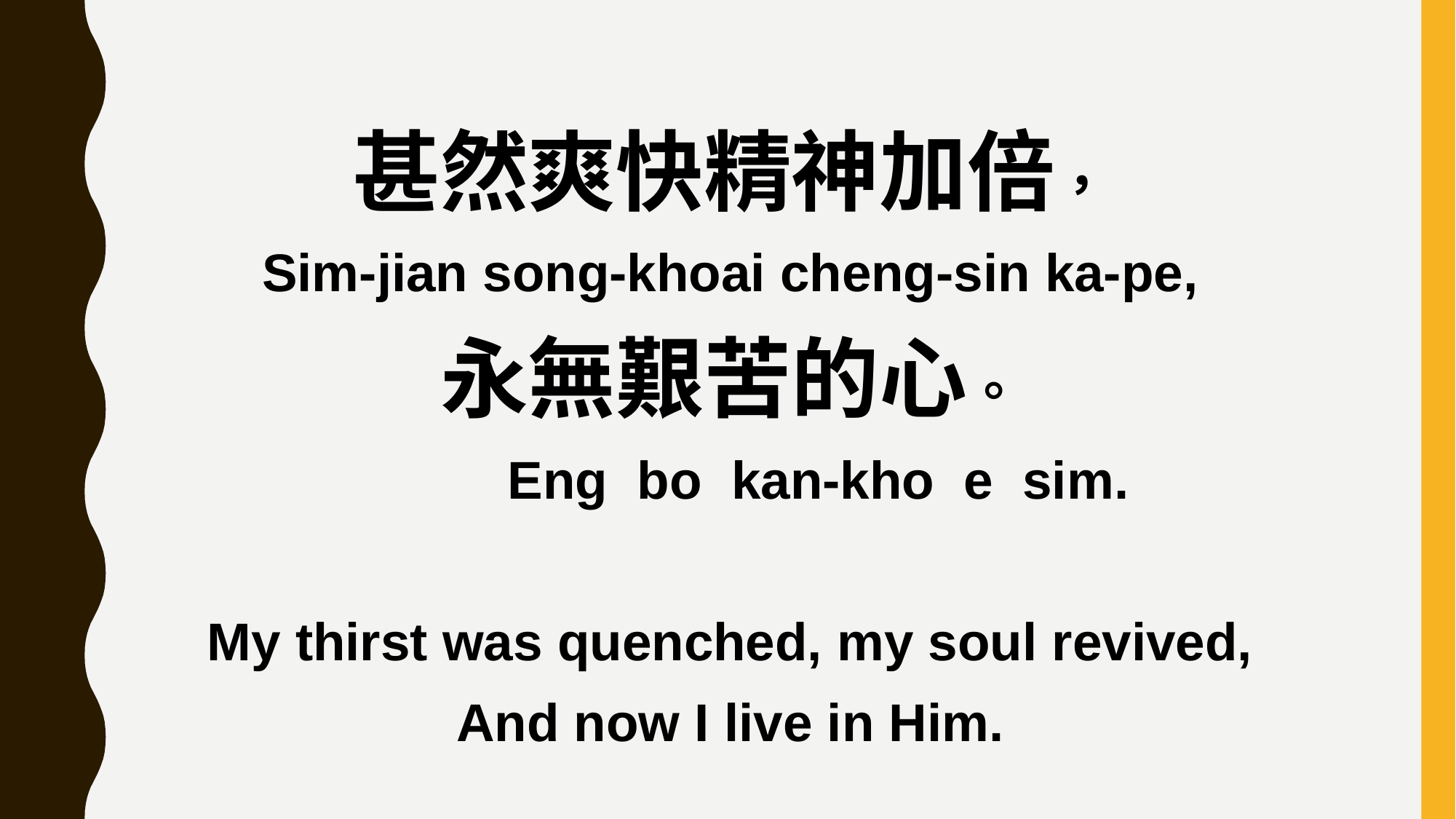

甚然爽快精神加倍，
Sim-jian song-khoai cheng-sin ka-pe,
永無艱苦的心。
                     Eng  bo  kan-kho  e  sim.

My thirst was quenched, my soul revived,
And now I live in Him.